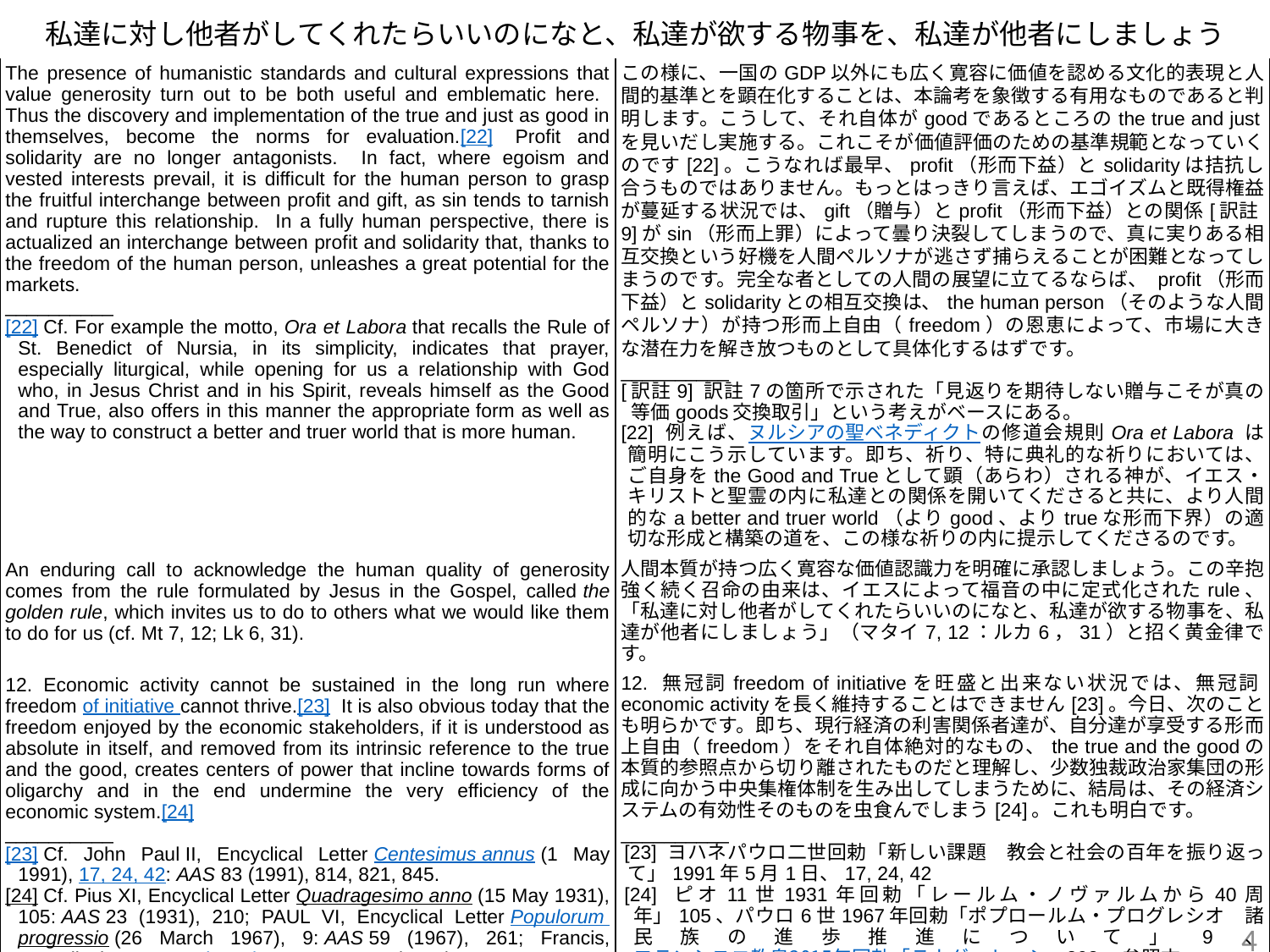

# 私達に対し他者がしてくれたらいいのになと、私達が欲する物事を、私達が他者にしましょう
| The presence of humanistic standards and cultural expressions that value generosity turn out to be both useful and emblematic here. Thus the discovery and implementation of the true and just as good in themselves, become the norms for evaluation.[22]  Profit and solidarity are no longer antagonists. In fact, where egoism and vested interests prevail, it is difficult for the human person to grasp the fruitful interchange between profit and gift, as sin tends to tarnish and rupture this relationship. In a fully human perspective, there is actualized an interchange between profit and solidarity that, thanks to the freedom of the human person, unleashes a great potential for the markets. \_\_\_\_\_\_\_\_\_\_ [22] Cf. For example the motto, Ora et Labora that recalls the Rule of St. Benedict of Nursia, in its simplicity, indicates that prayer, especially liturgical, while opening for us a relationship with God who, in Jesus Christ and in his Spirit, reveals himself as the Good and True, also offers in this manner the appropriate form as well as the way to construct a better and truer world that is more human. | この様に、一国のGDP以外にも広く寛容に価値を認める文化的表現と人間的基準とを顕在化することは、本論考を象徴する有用なものであると判明します。こうして、それ自体がgoodであるところのthe true and justを見いだし実施する。これこそが価値評価のための基準規範となっていくのです[22]。こうなれば最早、profit（形而下益）とsolidarityは拮抗し合うものではありません。もっとはっきり言えば、エゴイズムと既得権益が蔓延する状況では、gift（贈与）とprofit（形而下益）との関係[訳註9]がsin（形而上罪）によって曇り決裂してしまうので、真に実りある相互交換という好機を人間ペルソナが逃さず捕らえることが困難となってしまうのです。完全な者としての人間の展望に立てるならば、 profit（形而下益）とsolidarityとの相互交換は、the human person（そのような人間ペルソナ）が持つ形而上自由（freedom）の恩恵によって、市場に大きな潜在力を解き放つものとして具体化するはずです。 \_\_\_\_\_\_\_\_\_\_ [訳註9] 訳註7の箇所で示された「見返りを期待しない贈与こそが真の等価goods交換取引」という考えがベースにある。 [22] 例えば、ヌルシアの聖ベネディクトの修道会規則Ora et Labora は簡明にこう示しています。即ち、祈り、特に典礼的な祈りにおいては、ご自身をthe Good and Trueとして顕（あらわ）される神が、イエス・キリストと聖霊の内に私達との関係を開いてくださると共に、より人間的なa better and truer world（よりgood、よりtrueな形而下界）の適切な形成と構築の道を、この様な祈りの内に提示してくださるのです。 |
| --- | --- |
| An enduring call to acknowledge the human quality of generosity comes from the rule formulated by Jesus in the Gospel, called the golden rule, which invites us to do to others what we would like them to do for us (cf. Mt 7, 12; Lk 6, 31). | 人間本質が持つ広く寛容な価値認識力を明確に承認しましょう。この辛抱強く続く召命の由来は、イエスによって福音の中に定式化されたrule、「私達に対し他者がしてくれたらいいのになと、私達が欲する物事を、私達が他者にしましょう」（マタイ7, 12：ルカ6，31）と招く黄金律です。 |
| 12. Economic activity cannot be sustained in the long run where freedom of initiative cannot thrive.[23]  It is also obvious today that the freedom enjoyed by the economic stakeholders, if it is understood as absolute in itself, and removed from its intrinsic reference to the true and the good, creates centers of power that incline towards forms of oligarchy and in the end undermine the very efficiency of the economic system.[24]  \_\_\_\_\_\_\_\_\_\_ [23] Cf. John Paul II, Encyclical Letter Centesimus annus (1 May 1991), 17, 24, 42: AAS 83 (1991), 814, 821, 845. [24] Cf. Pius XI, Encyclical Letter Quadragesimo anno (15 May 1931), 105: AAS 23 (1931), 210; PAUL VI, Encyclical Letter Populorum progressio (26 March 1967), 9: AAS 59 (1967), 261; Francis, Encyclical Letter Laudato si’, 203: AAS 107 (2015), 927. | 12. 無冠詞freedom of initiativeを旺盛と出来ない状況では、無冠詞economic activityを長く維持することはできません[23]。今日、次のことも明らかです。即ち、現行経済の利害関係者達が、自分達が享受する形而上自由（freedom）をそれ自体絶対的なもの、the true and the goodの本質的参照点から切り離されたものだと理解し、少数独裁政治家集団の形成に向かう中央集権体制を生み出してしまうために、結局は、その経済システムの有効性そのものを虫食んでしまう[24]。これも明白です。 \_\_\_\_\_\_\_\_\_\_ [23] ヨハネパウロ二世回勅「新しい課題　教会と社会の百年を振り返って」1991年5月1日、17, 24, 42 [24] ピオ11世1931年回勅「レールム・ノヴァルムから40周年」105、パウロ6世1967年回勅「ポプロールム・プログレシオ　諸民族の進歩推進について」9、フランシスコ教皇2015年回勅「ラウダート・シ」203、参照方。 |
4